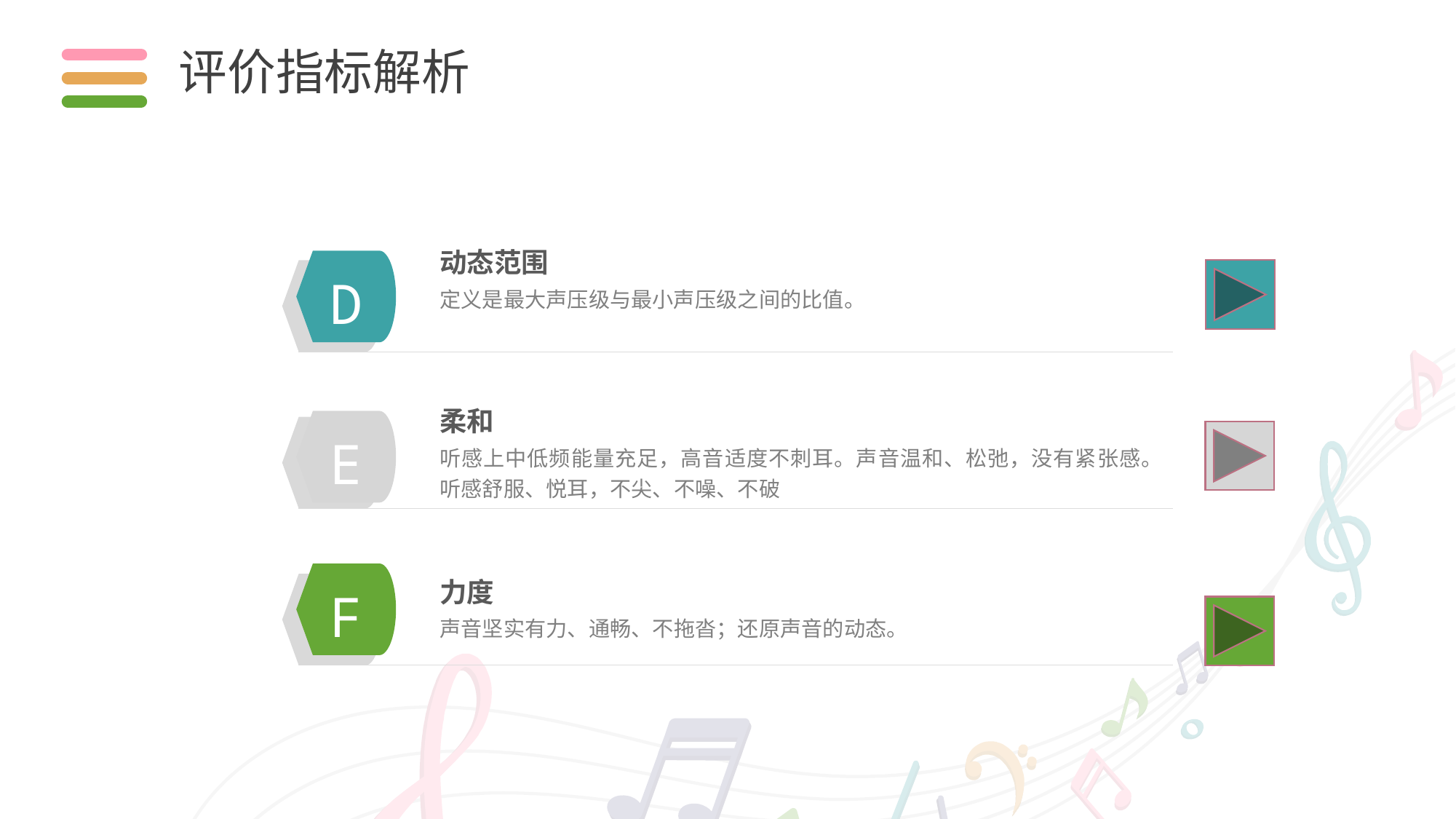

评价指标解析
动态范围
定义是最大声压级与最小声压级之间的比值。

D

柔和
E

听感上中低频能量充足，高音适度不刺耳。声音温和、松弛，没有紧张感。听感舒服、悦耳，不尖、不噪、不破
力度
F

声音坚实有力、通畅、不拖沓；还原声音的动态。